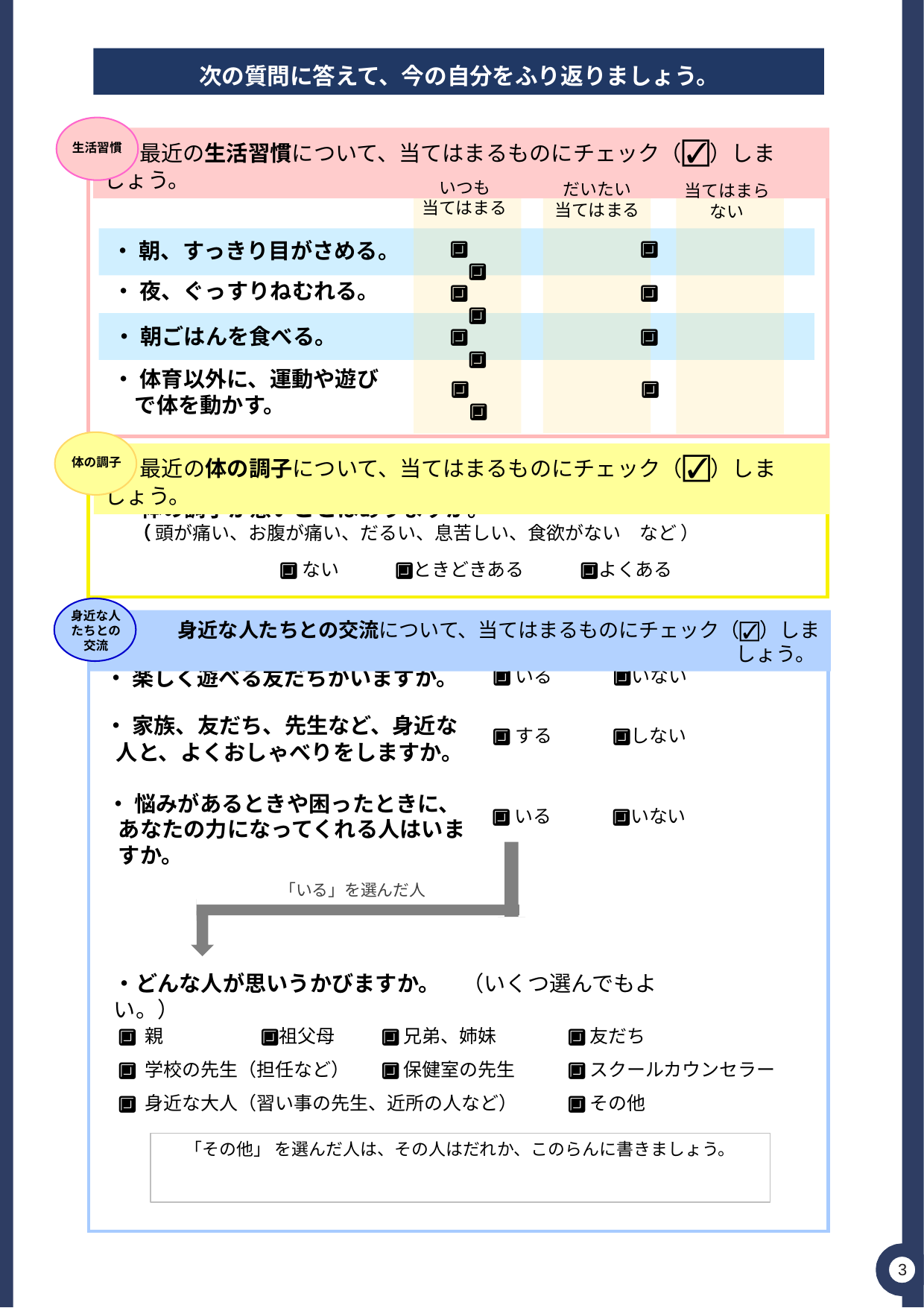

次の質問に答えて、今の自分をふり返りましょう。

	最近の生活習慣について、当てはまるものにチェック（☑）しましょう。
生活習慣

いつも
当てはまる
だいたい
当てはまる

当てはまらない

🔲　　　　　　　　　🔲　　　　　　　　🔲
・ 朝、すっきり目がさめる。
・ 夜、ぐっすりねむれる。
🔲　　　　　　　　　🔲　　　　　　　　🔲

・ 朝ごはんを食べる。
🔲　　　　　　　　　🔲　　　　　　　　🔲
・ 体育以外に、運動や遊び
　で体を動かす。
🔲　　　　　　　　　🔲　　　　　　　　🔲

	最近の体の調子について、当てはまるものにチェック（☑）しましょう。
体の調子

・ 体の調子が悪いことはありますか。
　（ 頭が痛い、お腹が痛い、だるい、息苦しい、食欲がない　など ）
🔲ない　　　🔲ときどきある　　　🔲よくある

身近な人
たちとの
交流
　　身近な人たちとの交流について、当てはまるものにチェック（☑）しましょう。

・ 楽しく遊べる友だちがいますか。
🔲いる	🔲いない
・ 家族、友だち、先生など、身近な人と、よくおしゃべりをしますか。
🔲する	🔲しない

・ 悩みがあるときや困ったときに、あなたの力になってくれる人はいますか。
🔲いる	🔲いない

「いる」を選んだ人

・どんな人が思いうかびますか。　（いくつ選んでもよい。）
🔲 親　　　 　　🔲祖父母	🔲 兄弟、姉妹	🔲 友だち
🔲 学校の先生（担任など）	🔲 保健室の先生	🔲 スクールカウンセラー
🔲 身近な大人（習い事の先生、近所の人など）	🔲 その他
「その他」 を選んだ人は、その人はだれか、このらんに書きましょう。

3
3